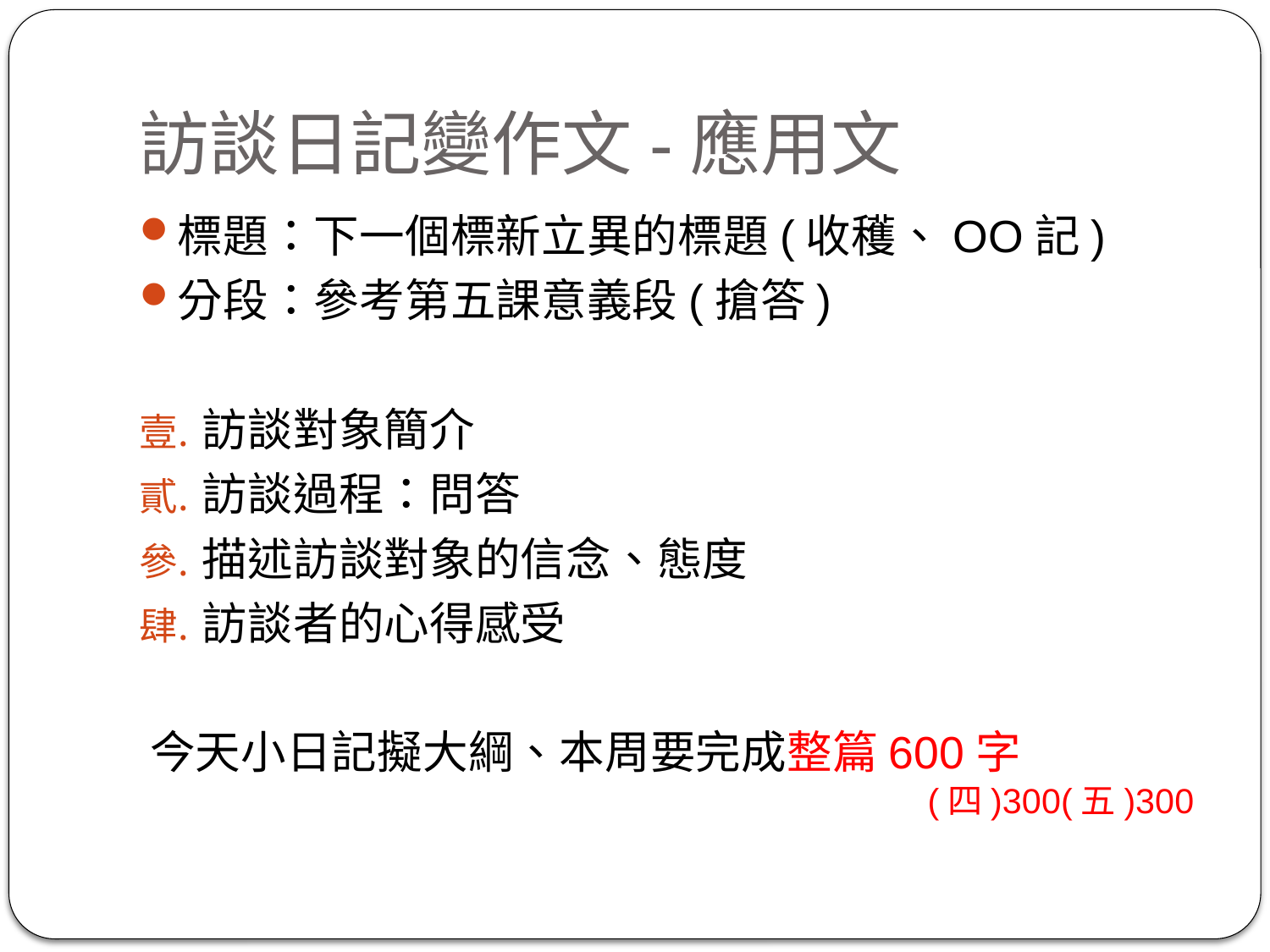

# 訪談日記變作文-應用文
標題：下一個標新立異的標題(收穫、OO記)
分段：參考第五課意義段(搶答)

訪談對象簡介
訪談過程：問答
描述訪談對象的信念、態度
訪談者的心得感受

今天小日記擬大綱、本周要完成整篇600字                  (四)300(五)300